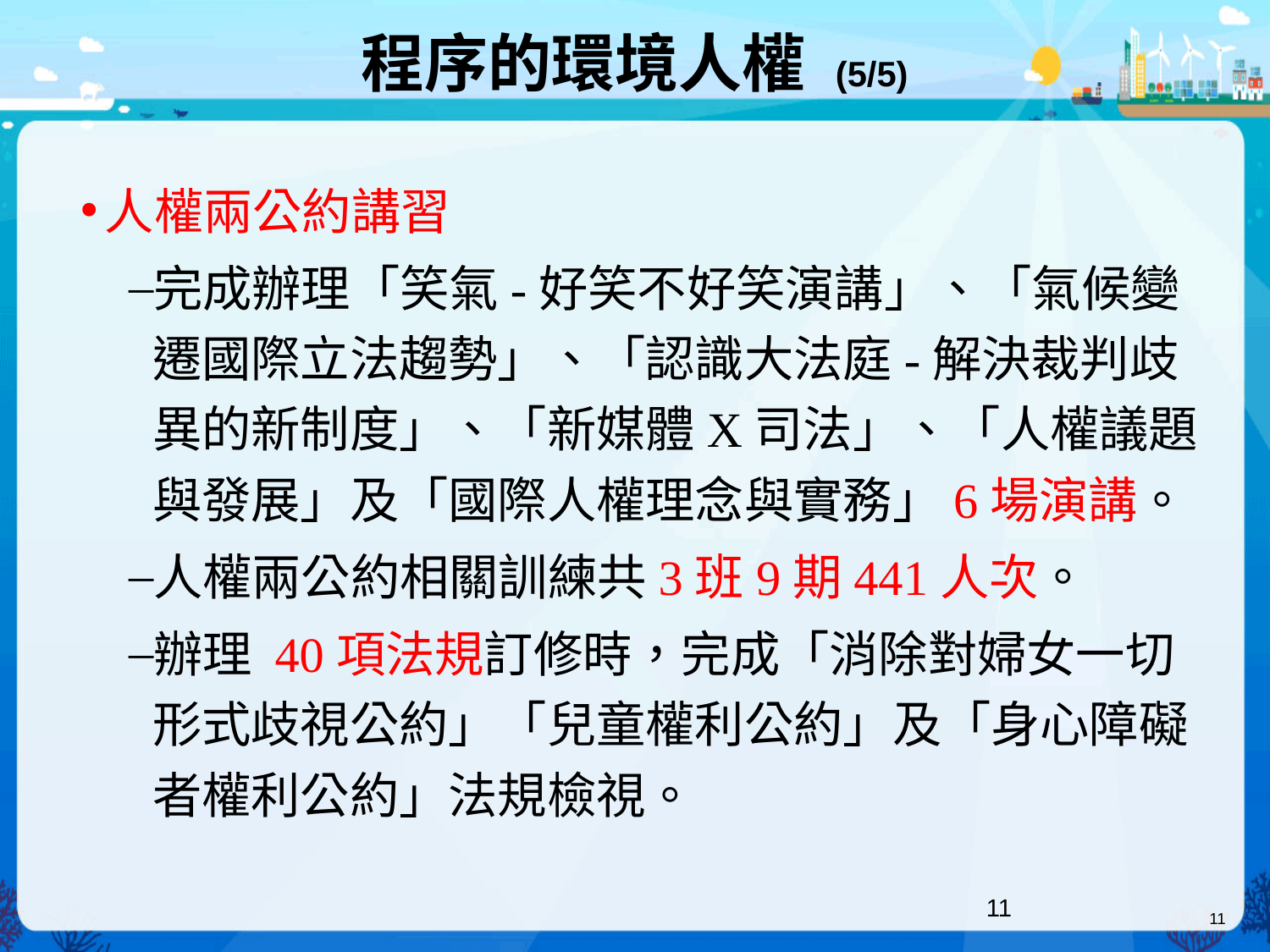

程序的環境人權 (5/5)
人權兩公約講習
完成辦理「笑氣-好笑不好笑演講」、「氣候變遷國際立法趨勢」、「認識大法庭-解決裁判歧異的新制度」、「新媒體X司法」、「人權議題與發展」及「國際人權理念與實務」6場演講。
人權兩公約相關訓練共3班9期441人次。
辦理 40項法規訂修時，完成「消除對婦女一切形式歧視公約」「兒童權利公約」及「身心障礙者權利公約」法規檢視。
11